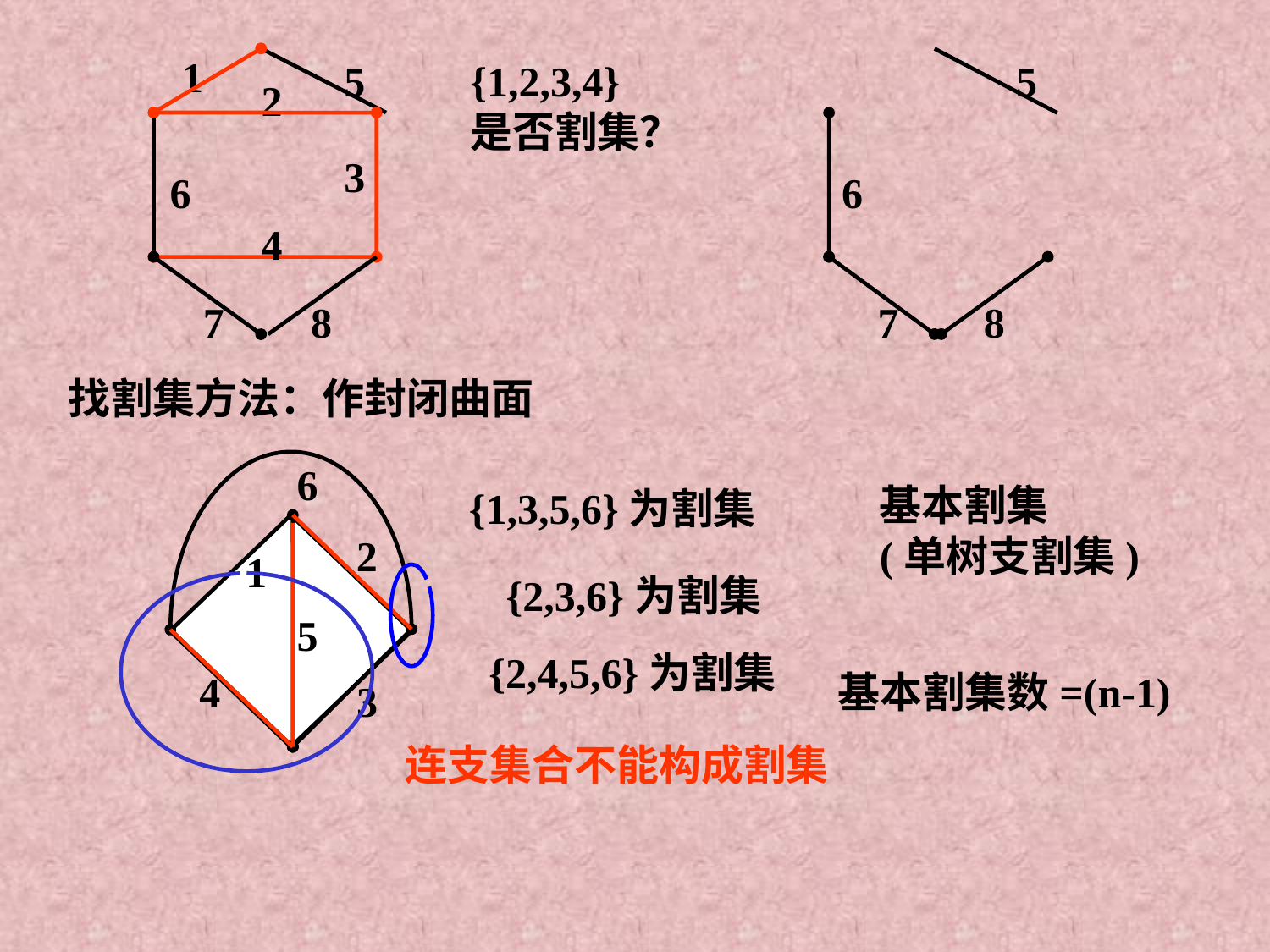

1

5
{1,2,3,4}
是否割集？

5

7
8
6
2

3
6
4

8
7
找割集方法：作封闭曲面
6

2

1
5

4
3
基本割集
(单树支割集)
{1,3,5,6}为割集
{2,3,6}为割集

{2,4,5,6}为割集
基本割集数=(n-1)
连支集合不能构成割集